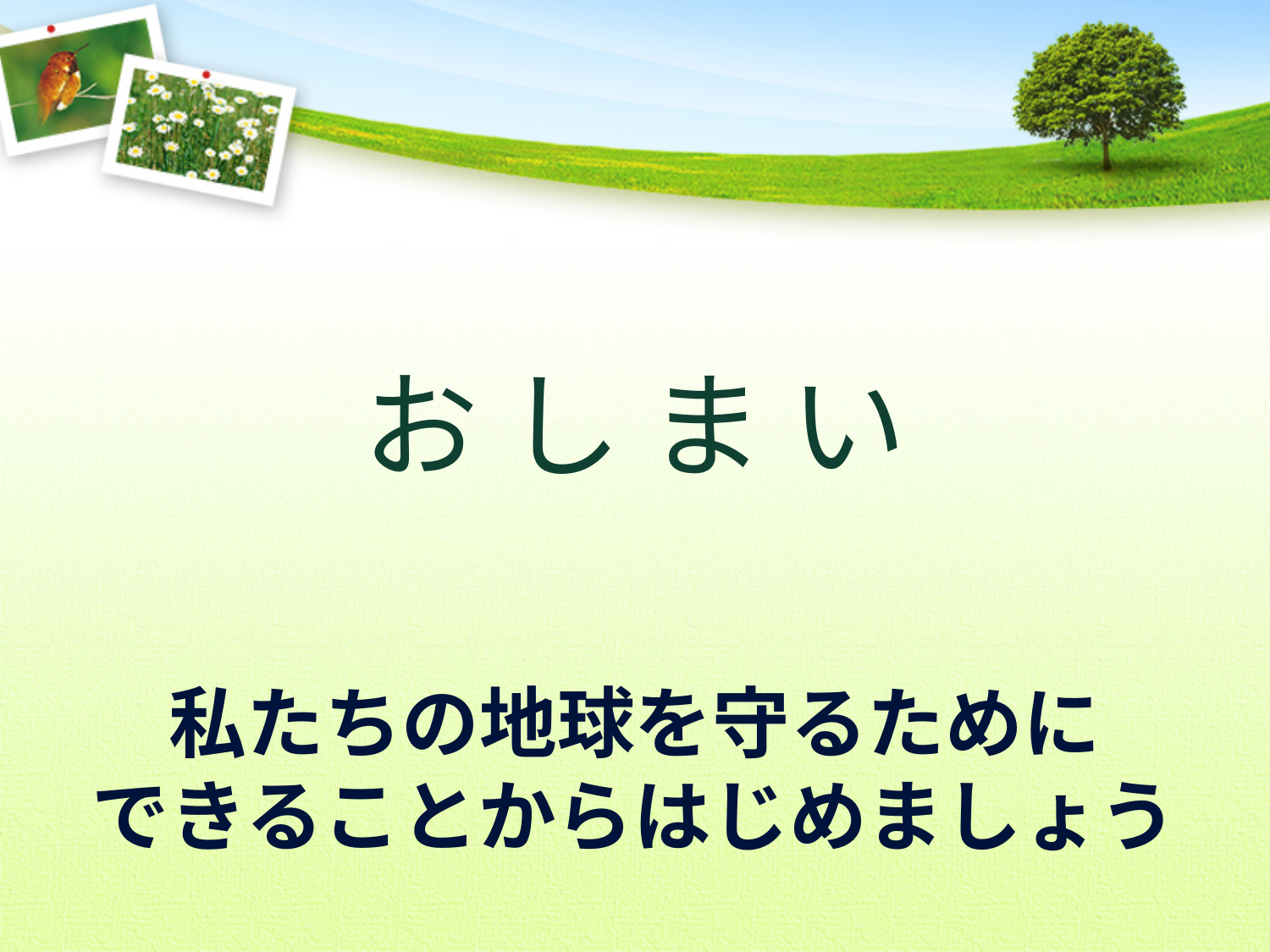

お し ま い

# 私たちの地球を守るために できることからはじめましょう